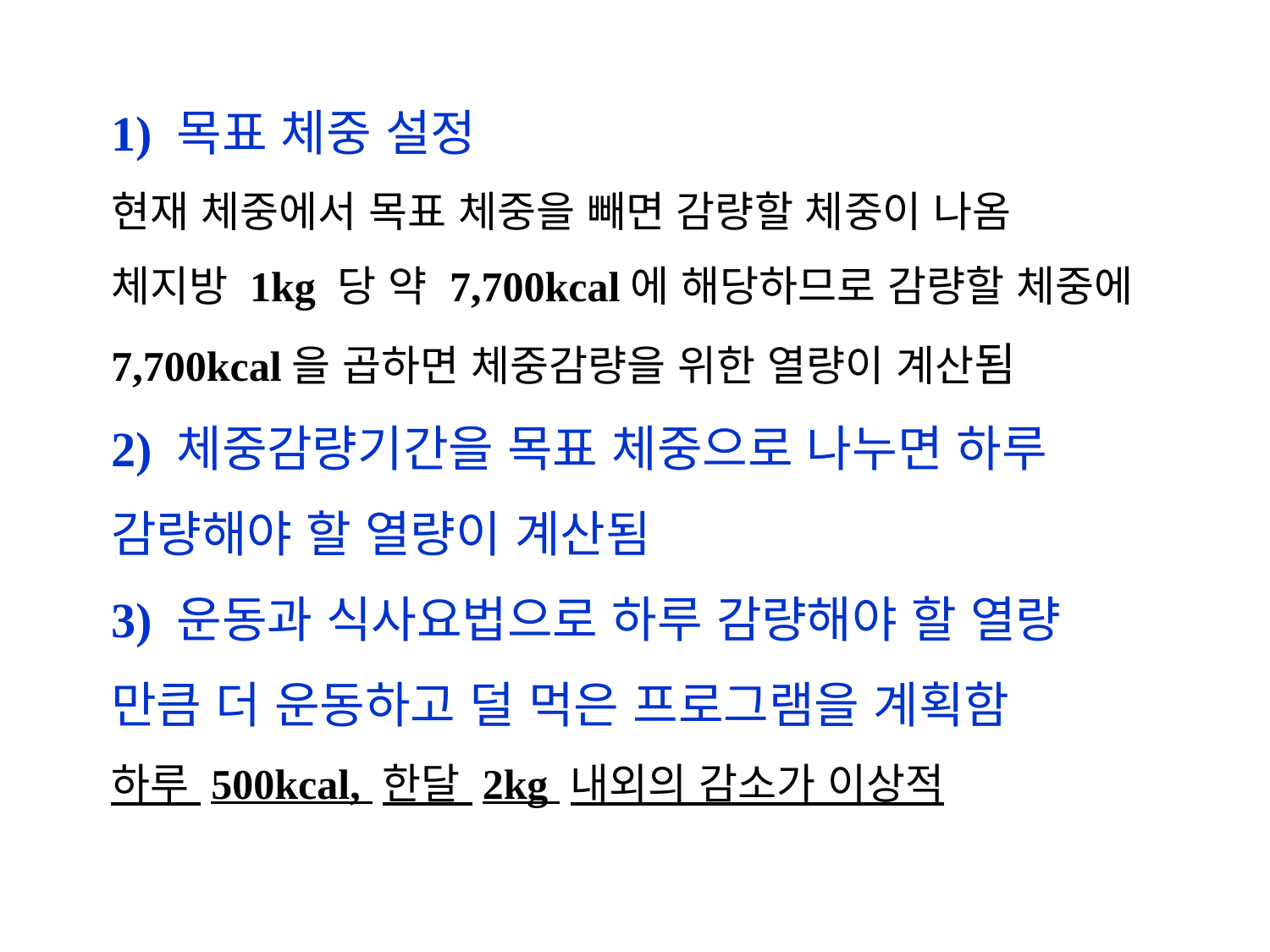

1) 목표 체중 설정
현재 체중에서 목표 체중을 빼면 감량할 체중이 나옴
체지방 1kg 당 약 7,700kcal에 해당하므로 감량할 체중에
7,700kcal을 곱하면 체중감량을 위한 열량이 계산됨
2) 체중감량기간을 목표 체중으로 나누면 하루
감량해야 할 열량이 계산됨
3) 운동과 식사요법으로 하루 감량해야 할 열량
만큼 더 운동하고 덜 먹은 프로그램을 계획함
하루 500kcal, 한달 2kg 내외의 감소가 이상적